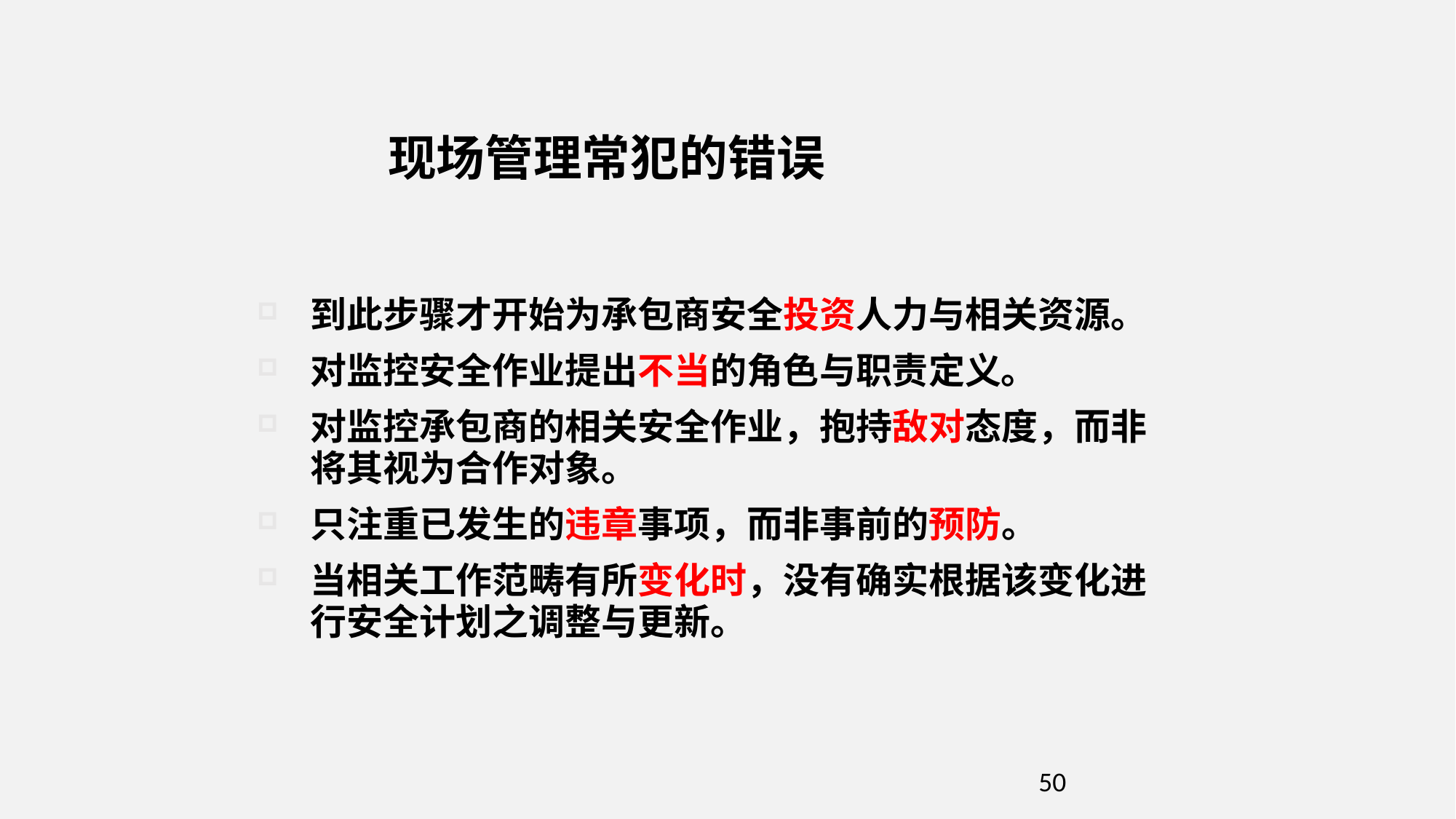

# 现场管理常犯的错误
到此步骤才开始为承包商安全投资人力与相关资源。
对监控安全作业提出不当的角色与职责定义。
对监控承包商的相关安全作业，抱持敌对态度，而非将其视为合作对象。
只注重已发生的违章事项，而非事前的预防。
当相关工作范畴有所变化时，没有确实根据该变化进行安全计划之调整与更新。
50